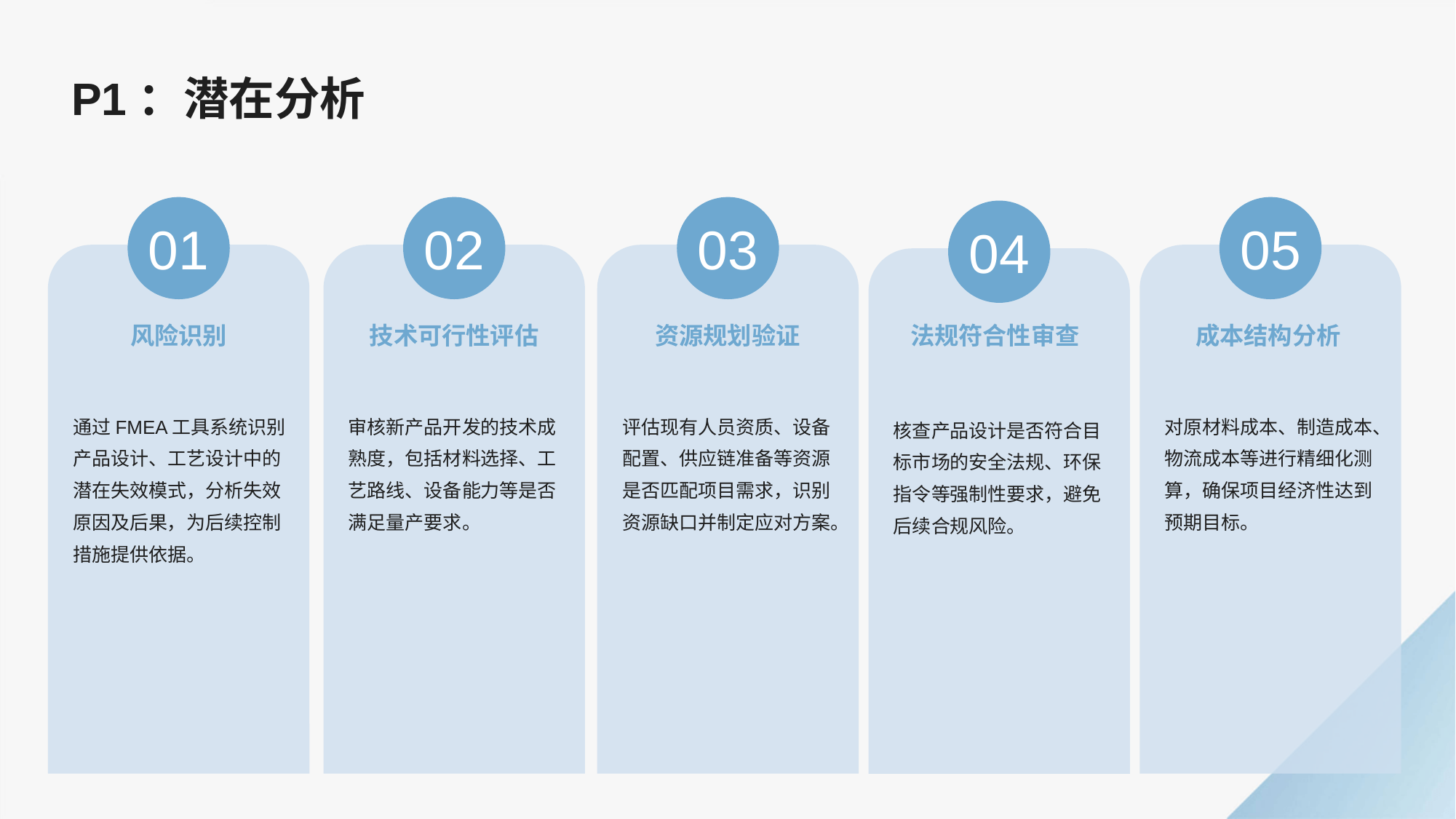

P1：潜在分析

01
02
03
05
04

风险识别
技术可行性评估
资源规划验证
法规符合性审查
成本结构分析
通过FMEA工具系统识别产品设计、工艺设计中的潜在失效模式，分析失效原因及后果，为后续控制措施提供依据。
审核新产品开发的技术成熟度，包括材料选择、工艺路线、设备能力等是否满足量产要求。
评估现有人员资质、设备配置、供应链准备等资源是否匹配项目需求，识别资源缺口并制定应对方案。
对原材料成本、制造成本、物流成本等进行精细化测算，确保项目经济性达到预期目标。
核查产品设计是否符合目标市场的安全法规、环保指令等强制性要求，避免后续合规风险。